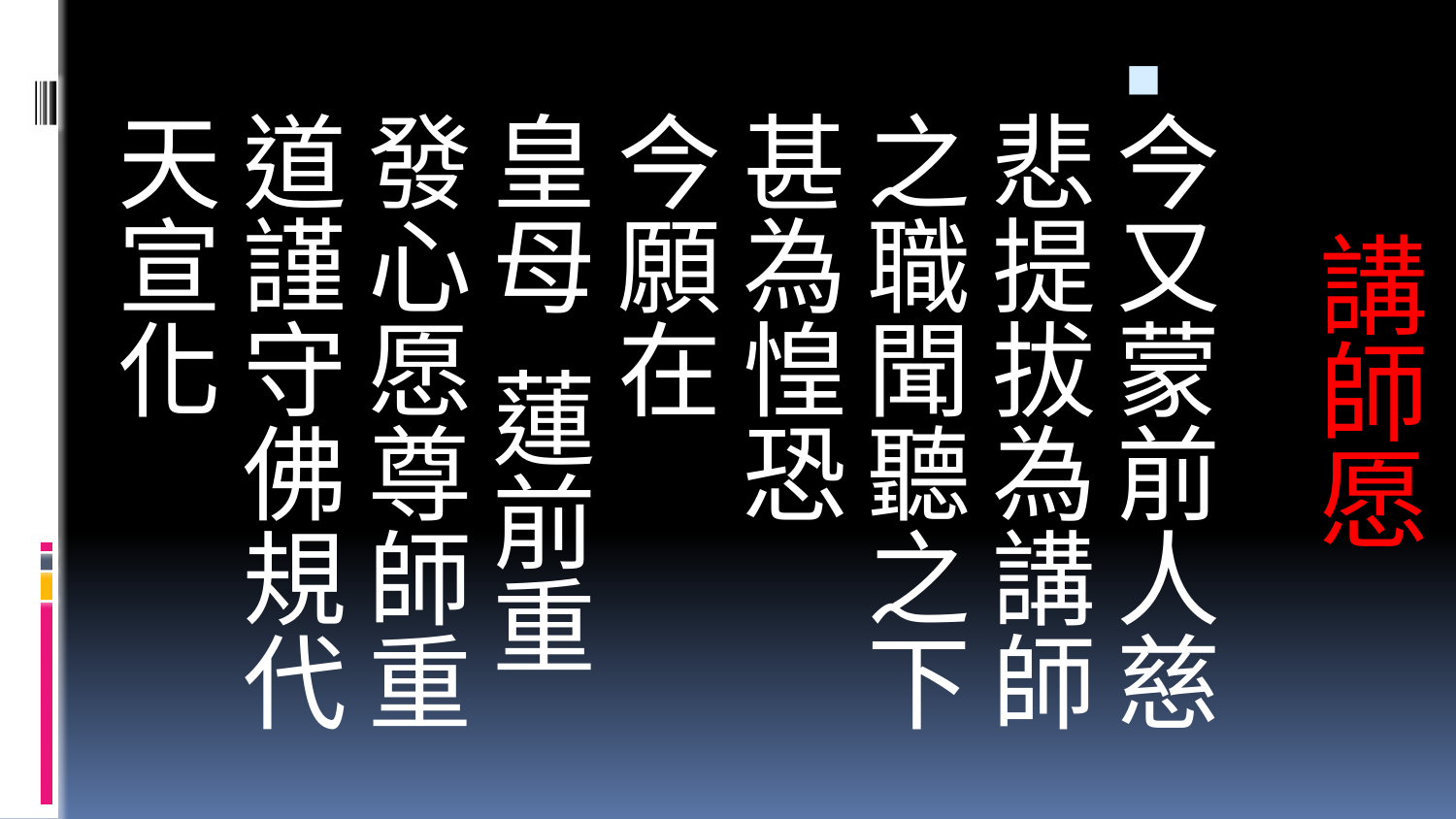

今又蒙前人慈悲提拔為講師之職聞聽之下甚為惶恐
今願在
皇母  蓮前重發心愿尊師重道謹守佛規代天宣化
# 講師愿